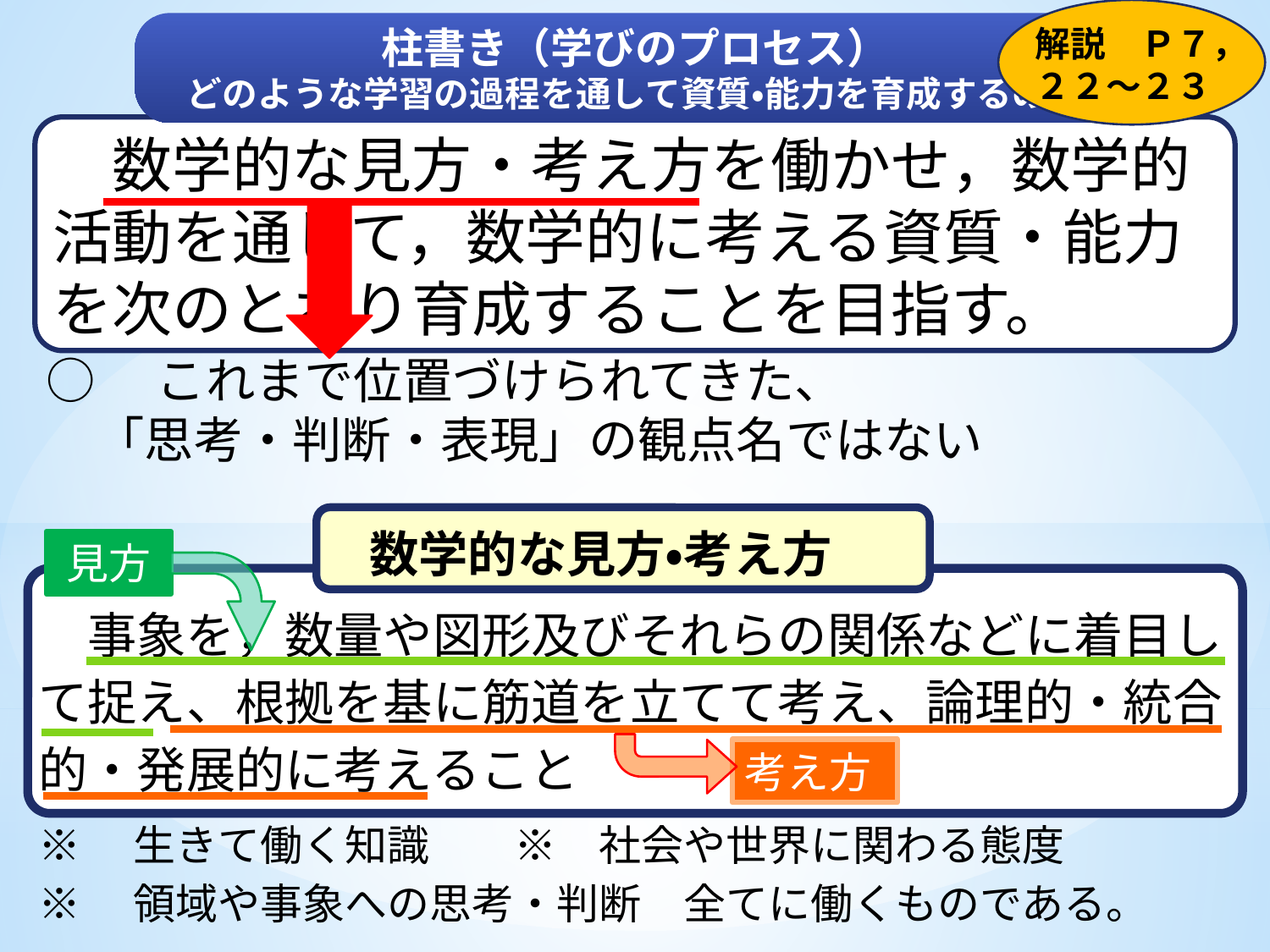

柱書き（学びのプロセス）
どのような学習の過程を通して資質・能力を育成するのか
解説　Ｐ７，
２２～２３

　数学的な見方・考え方を働かせ，数学的活動を通して，数学的に考える資質・能力を次のとおり育成することを目指す。

○　これまで位置づけられてきた、
　「思考・判断・表現」の観点名ではない

　事象を，数量や図形及びそれらの関係などに着目して捉え、根拠を基に筋道を立てて考え、論理的・統合的・発展的に考えること

※　生きて働く知識　　※　社会や世界に関わる態度
※　領域や事象への思考・判断　全てに働くものである。

数学的な見方・考え方

見方

考え方